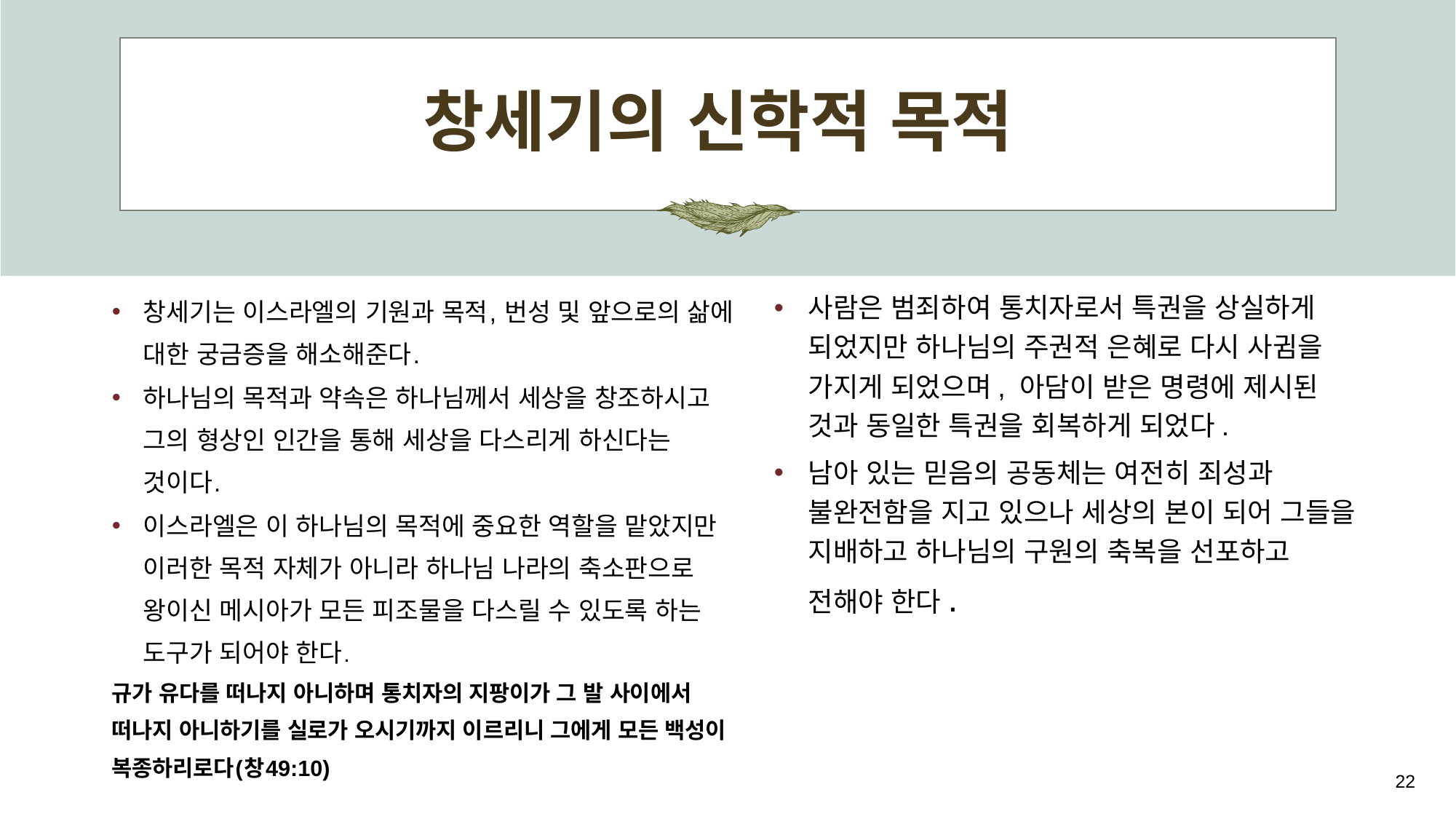

# 창세기의 신학적 목적
창세기는 이스라엘의 기원과 목적, 번성 및 앞으로의 삶에 대한 궁금증을 해소해준다.
하나님의 목적과 약속은 하나님께서 세상을 창조하시고 그의 형상인 인간을 통해 세상을 다스리게 하신다는 것이다.
이스라엘은 이 하나님의 목적에 중요한 역할을 맡았지만 이러한 목적 자체가 아니라 하나님 나라의 축소판으로 왕이신 메시아가 모든 피조물을 다스릴 수 있도록 하는 도구가 되어야 한다.
규가 유다를 떠나지 아니하며 통치자의 지팡이가 그 발 사이에서 떠나지 아니하기를 실로가 오시기까지 이르리니 그에게 모든 백성이 복종하리로다(창49:10)

사람은 범죄하여 통치자로서 특권을 상실하게 되었지만 하나님의 주권적 은혜로 다시 사귐을 가지게 되었으며, 아담이 받은 명령에 제시된 것과 동일한 특권을 회복하게 되었다.
남아 있는 믿음의 공동체는 여전히 죄성과 불완전함을 지고 있으나 세상의 본이 되어 그들을 지배하고 하나님의 구원의 축복을 선포하고 전해야 한다.

22